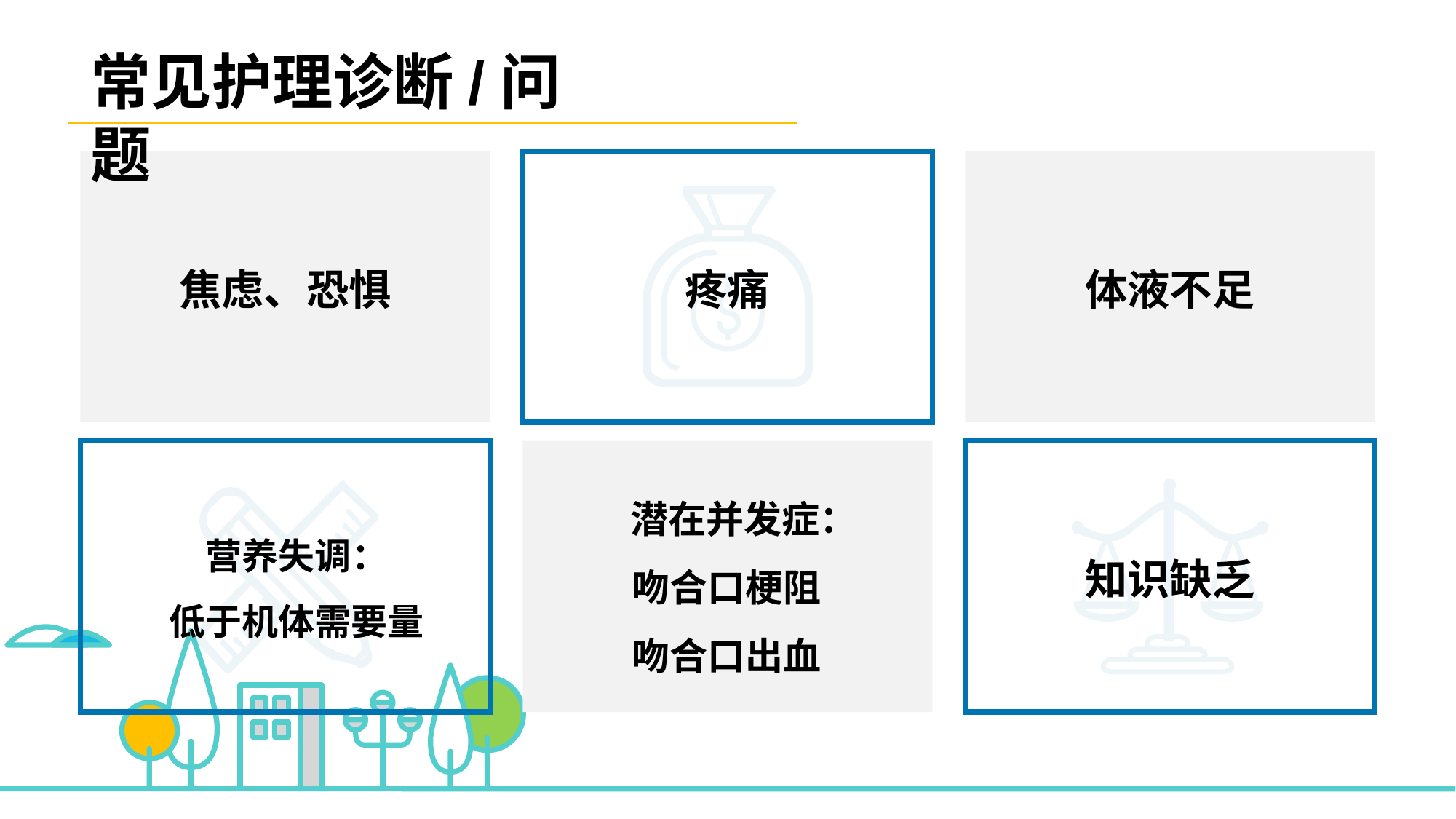

常见护理诊断/问题

焦虑、恐惧

疼痛

体液不足
   潜在并发症：
吻合口梗阻
吻合口出血

营养失调：
低于机体需要量

知识缺乏